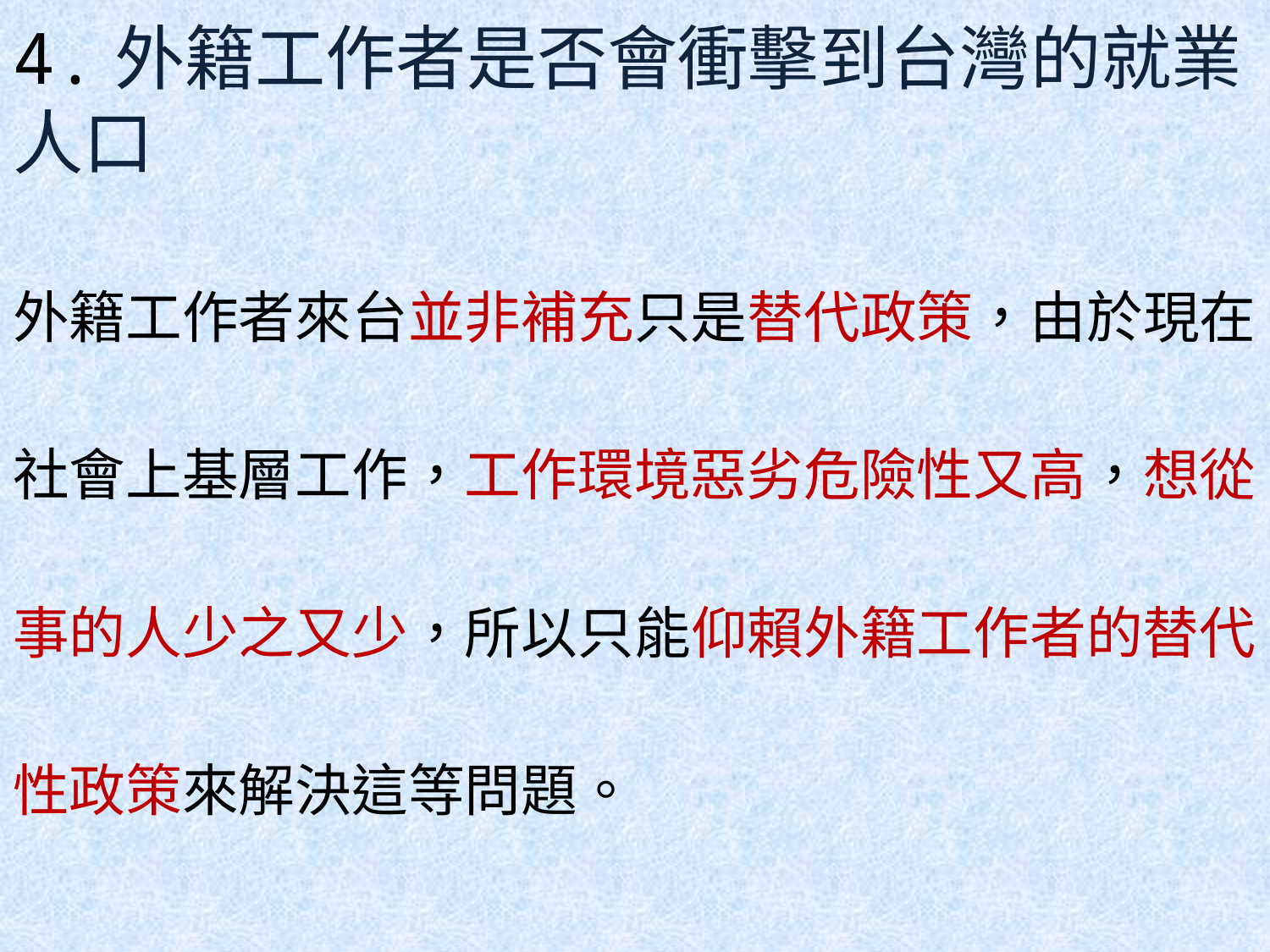

# 4.外籍工作者是否會衝擊到台灣的就業人口

外籍工作者來台並非補充只是替代政策，由於現在

社會上基層工作，工作環境惡劣危險性又高，想從

事的人少之又少，所以只能仰賴外籍工作者的替代

性政策來解決這等問題。